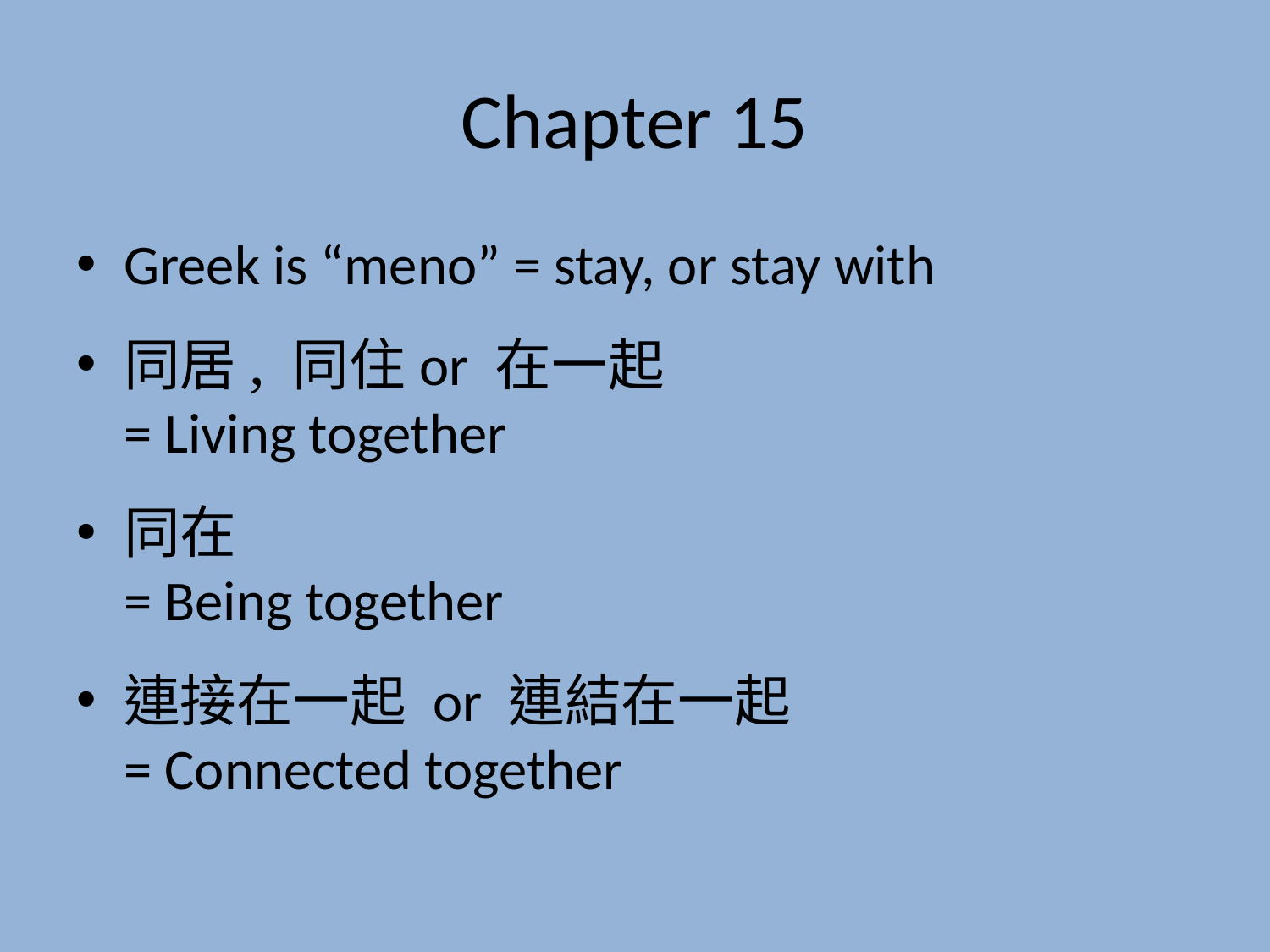

# Chapter 15
Greek is “meno” = stay, or stay with
同居, 同住or 在一起
= Living together
同在
= Being together
連接在一起 or 連結在一起
= Connected together